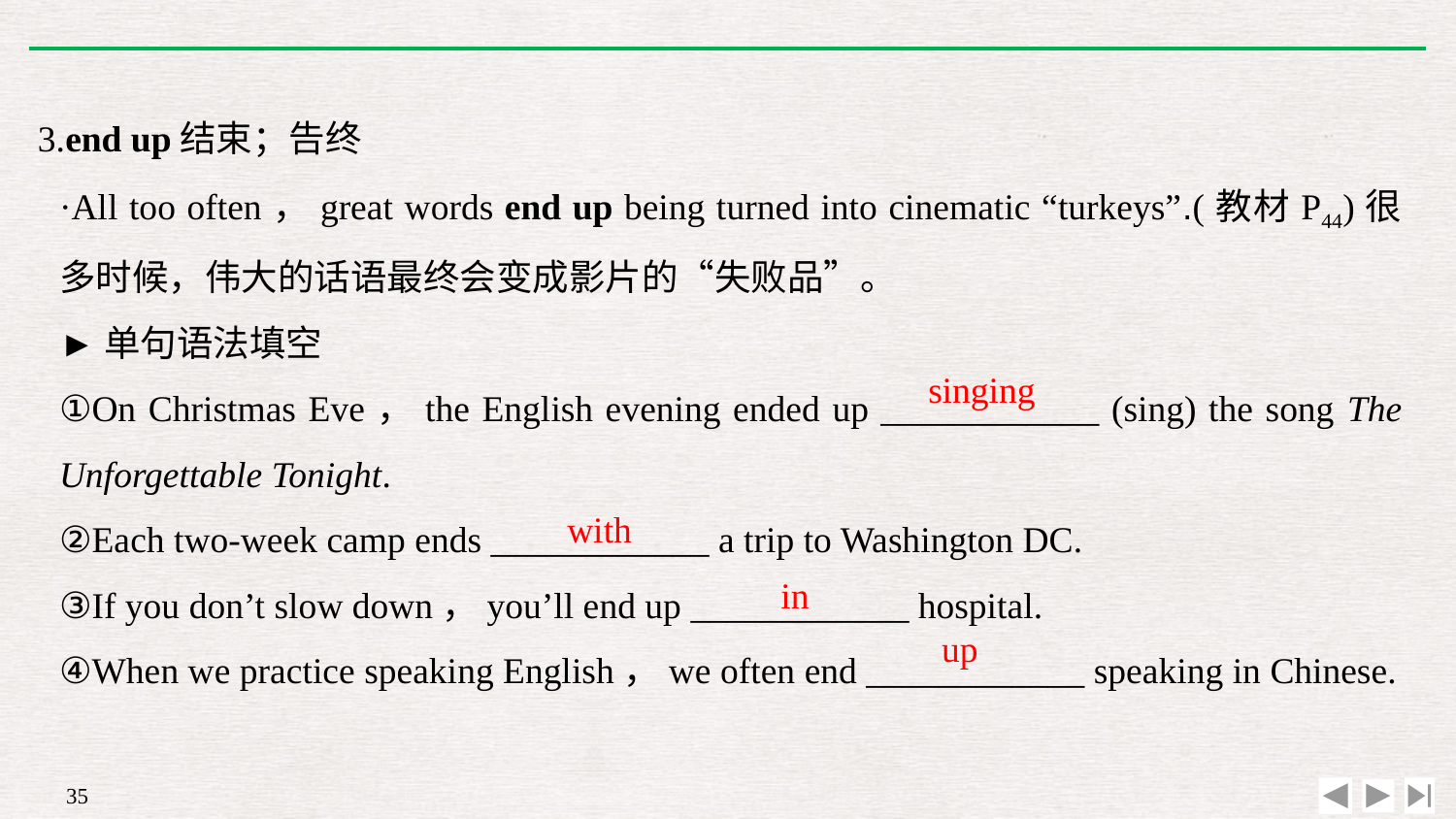

3.end up结束；告终
·All too often，great words end up being turned into cinematic “turkeys”.(教材P44)很多时候，伟大的话语最终会变成影片的“失败品”。
►单句语法填空
①On Christmas Eve，the English evening ended up ____________ (sing) the song The Unforgettable Tonight.
②Each two-week camp ends ____________ a trip to Washington DC.
③If you don’t slow down，you’ll end up ____________ hospital.
④When we practice speaking English，we often end ____________ speaking in Chinese.
singing
with
in
up